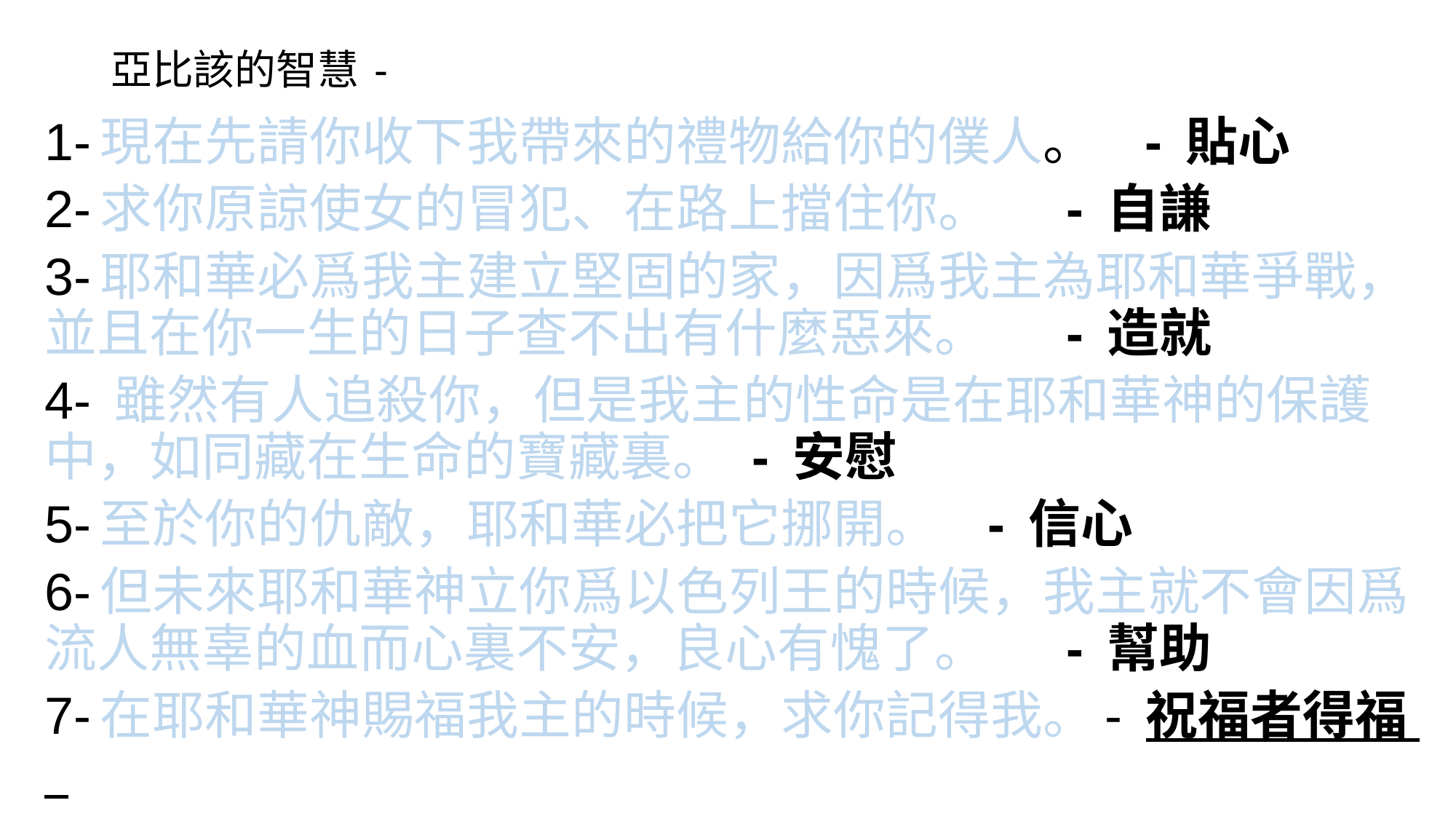

# 亞比該的智慧 -
1-現在先請你收下我帶來的禮物給你的僕人。	- 貼心
2-求你原諒使女的冒犯、在路上擋住你。		- 自謙
3-耶和華必爲我主建立堅固的家，因爲我主為耶和華爭戰，並且在你一生的日子查不出有什麼惡來。		- 造就
4- 雖然有人追殺你，但是我主的性命是在耶和華神的保護中，如同藏在生命的寶藏裏。					- 安慰
5-至於你的仇敵，耶和華必把它挪開。		- 信心
6-但未來耶和華神立你爲以色列王的時候，我主就不會因爲流人無辜的血而心裏不安，良心有愧了。		- 幫助
7-在耶和華神賜福我主的時候，求你記得我。- 祝福者得福